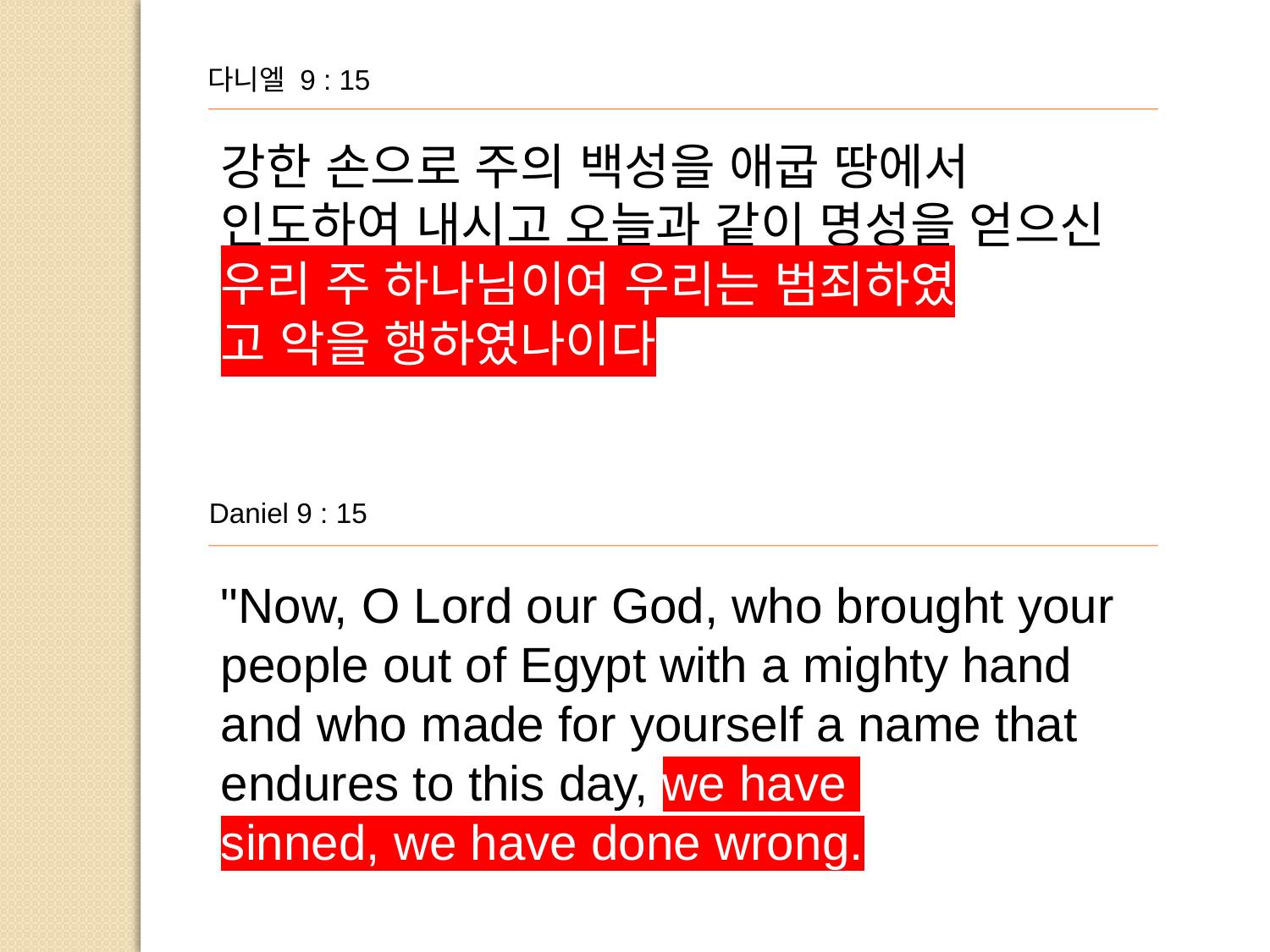

다니엘 9 : 15

강한 손으로 주의 백성을 애굽 땅에서 인도하여 내시고 오늘과 같이 명성을 얻으신 우리 주 하나님이여 우리는 범죄하였
고 악을 행하였나이다
Daniel 9 : 15

"Now, O Lord our God, who brought your people out of Egypt with a mighty hand and who made for yourself a name that endures to this day, we have
sinned, we have done wrong.